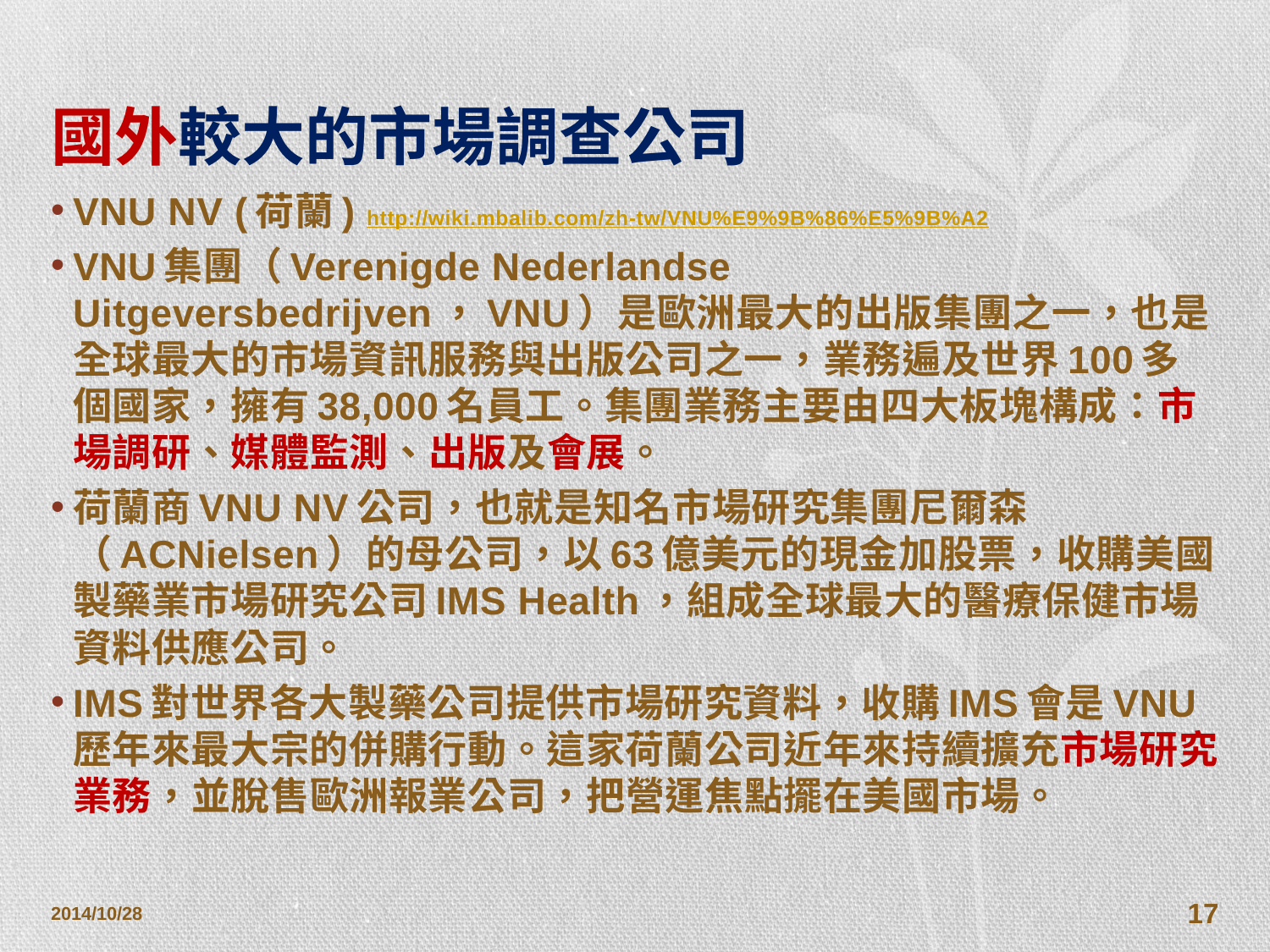

# 國外較大的市場調查公司
VNU NV (荷蘭) http://wiki.mbalib.com/zh-tw/VNU%E9%9B%86%E5%9B%A2
VNU集團（Verenigde Nederlandse Uitgeversbedrijven，VNU）是歐洲最大的出版集團之一，也是全球最大的市場資訊服務與出版公司之一，業務遍及世界100多個國家，擁有38,000名員工。集團業務主要由四大板塊構成：市場調研、媒體監測、出版及會展。
荷蘭商VNU NV公司，也就是知名市場研究集團尼爾森（ACNielsen）的母公司，以63億美元的現金加股票，收購美國製藥業市場研究公司IMS Health，組成全球最大的醫療保健市場資料供應公司。
IMS對世界各大製藥公司提供市場研究資料，收購IMS會是VNU歷年來最大宗的併購行動。這家荷蘭公司近年來持續擴充市場研究業務，並脫售歐洲報業公司，把營運焦點擺在美國市場。

2014/10/28
17